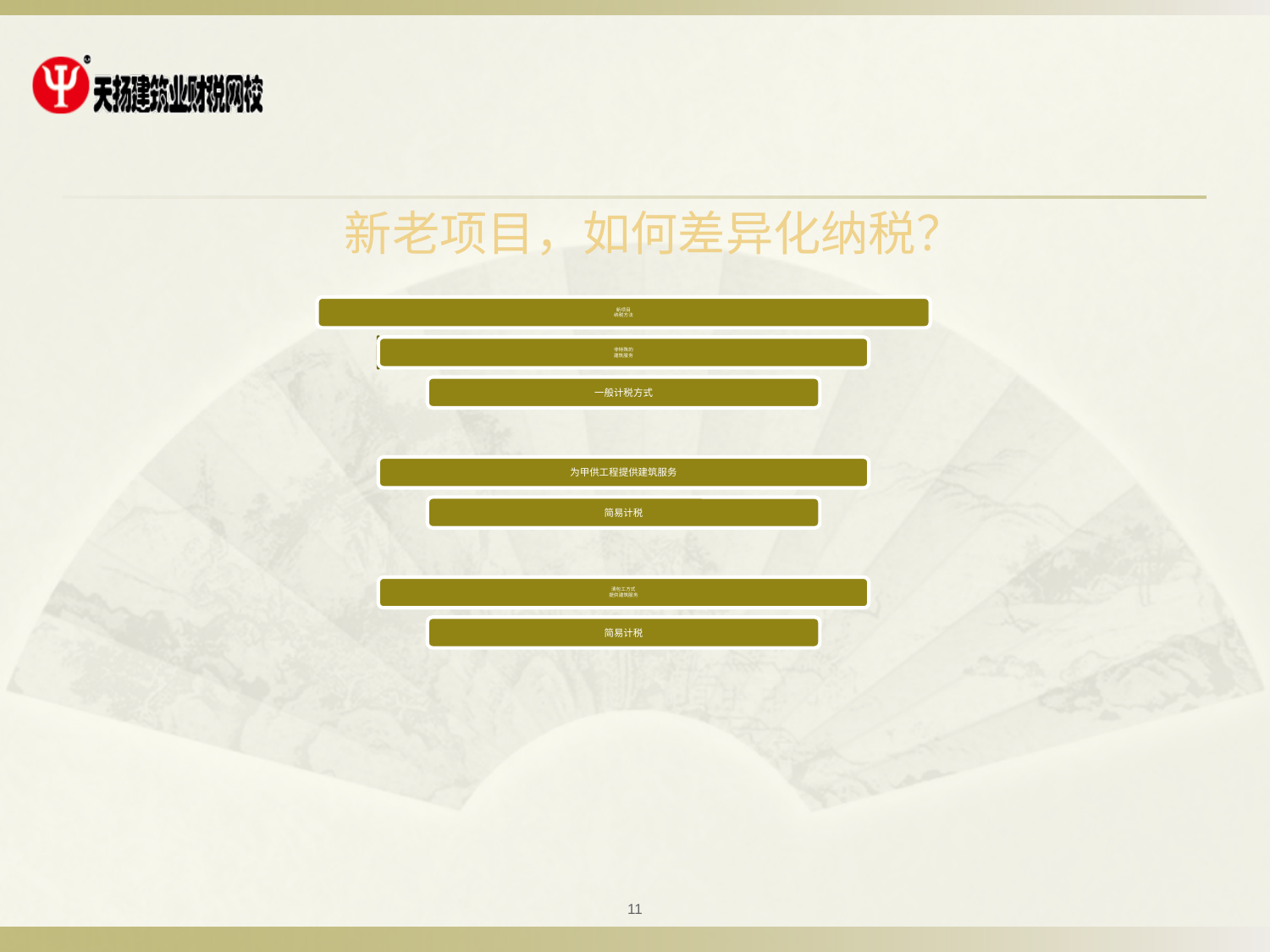

新老项目，如何差异化纳税？
新项目
纳税方法
非特殊的
建筑服务
一般计税方式
清包工方式
提供建筑服务
为甲供工程提供建筑服务
简易计税
简易计税

11